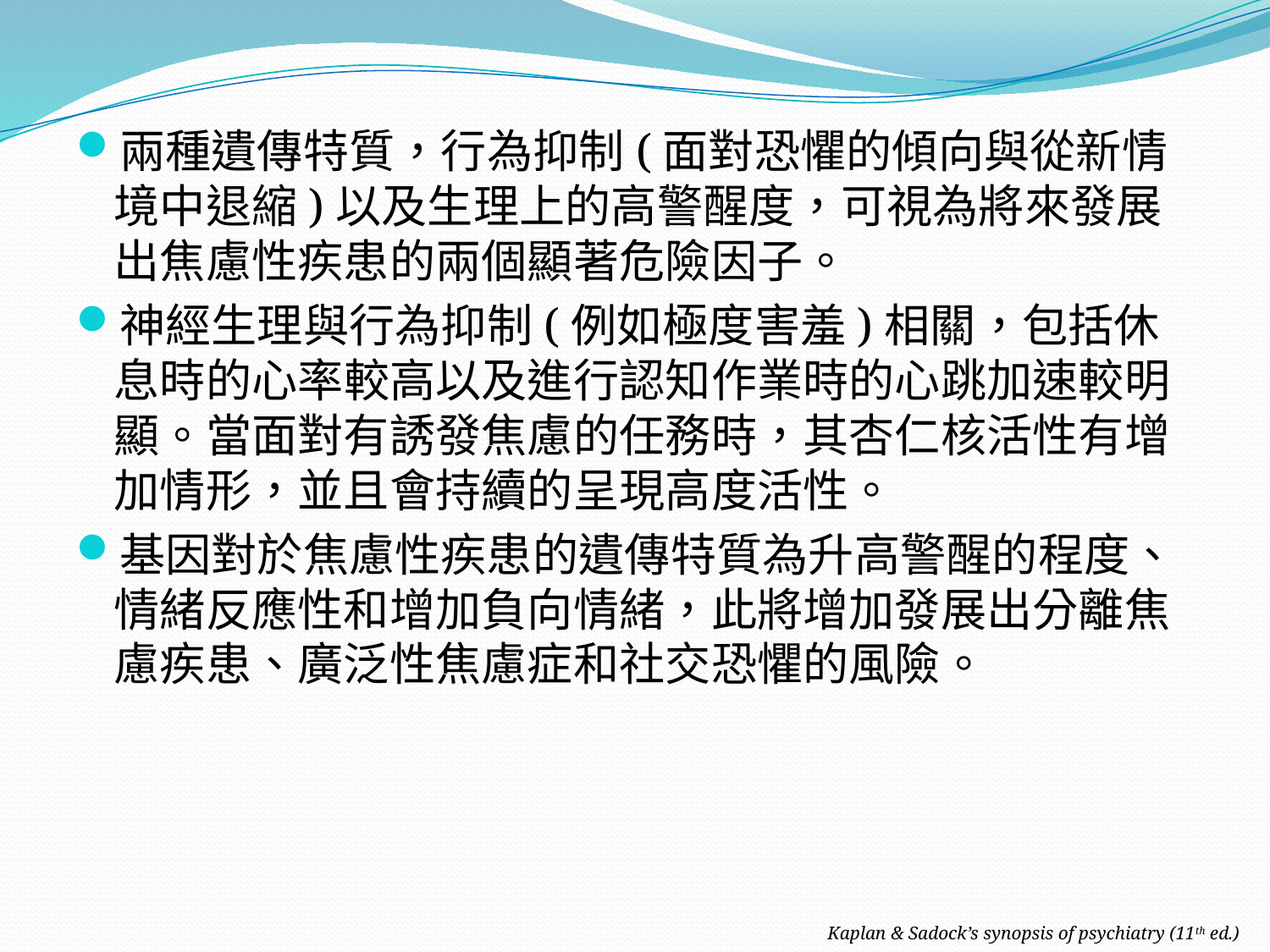

兩種遺傳特質，行為抑制(面對恐懼的傾向與從新情境中退縮)以及生理上的高警醒度，可視為將來發展出焦慮性疾患的兩個顯著危險因子。
神經生理與行為抑制(例如極度害羞)相關，包括休息時的心率較高以及進行認知作業時的心跳加速較明顯。當面對有誘發焦慮的任務時，其杏仁核活性有增加情形，並且會持續的呈現高度活性。
基因對於焦慮性疾患的遺傳特質為升高警醒的程度、情緒反應性和增加負向情緒，此將增加發展出分離焦慮疾患、廣泛性焦慮症和社交恐懼的風險。

Kaplan & Sadock’s synopsis of psychiatry (11th ed.)